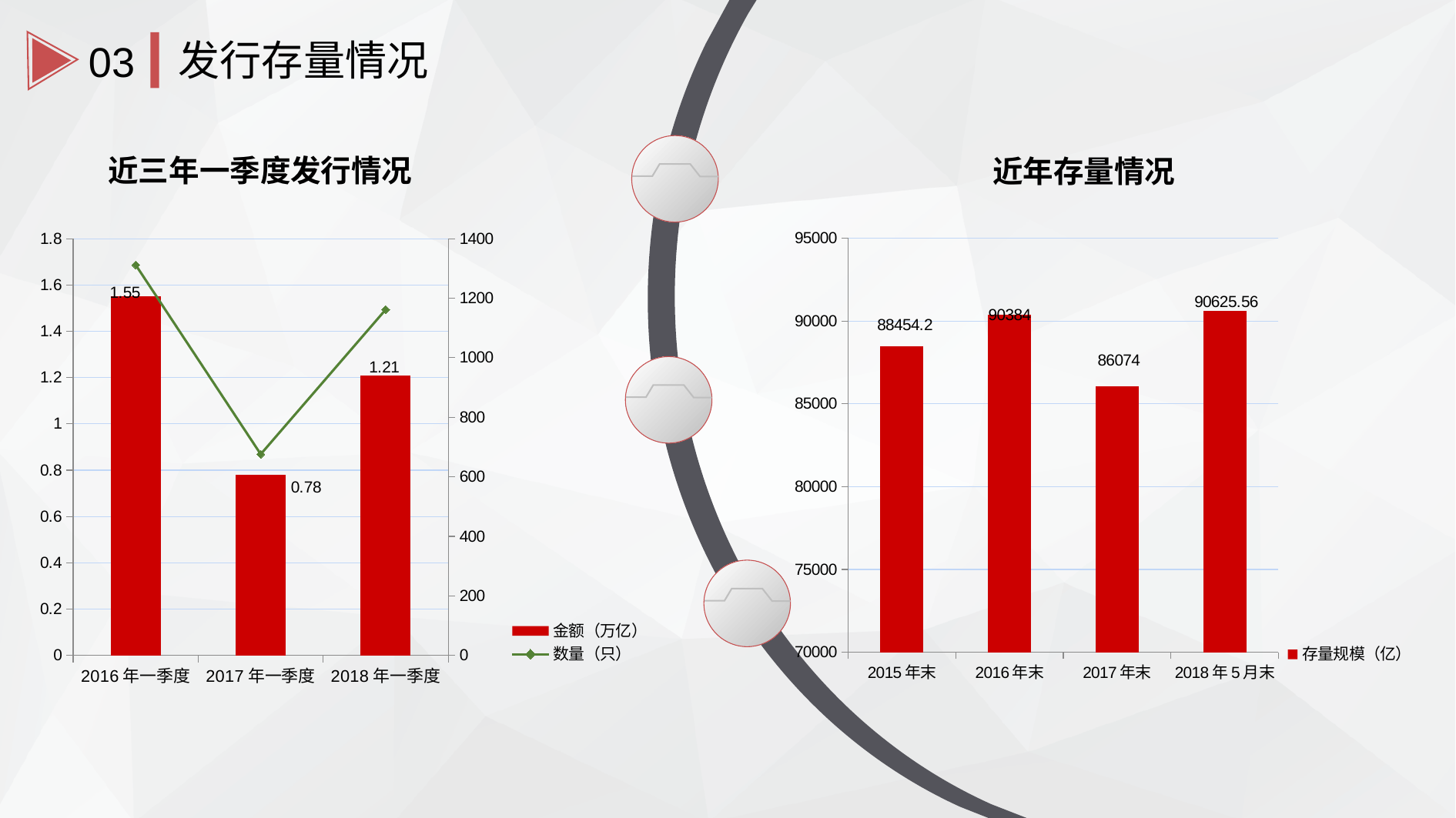

发行存量情况
03

近三年一季度发行情况

近年存量情况

### Chart

| Category | 存量规模（亿） |
|---|---|
| 2015年末 | 88454.2 |
| 2016年末 | 90384.0 |
| 2017年末 | 86074.0 |
| 2018年5月末 | 90625.56 |

### Chart

| Category | 金额（万亿） | 数量（只） |
|---|---|---|
| 2016年一季度 | 1.55 | 1312.0 |
| 2017年一季度 | 0.78 | 676.0 |
| 2018年一季度 | 1.21 | 1162.0 |